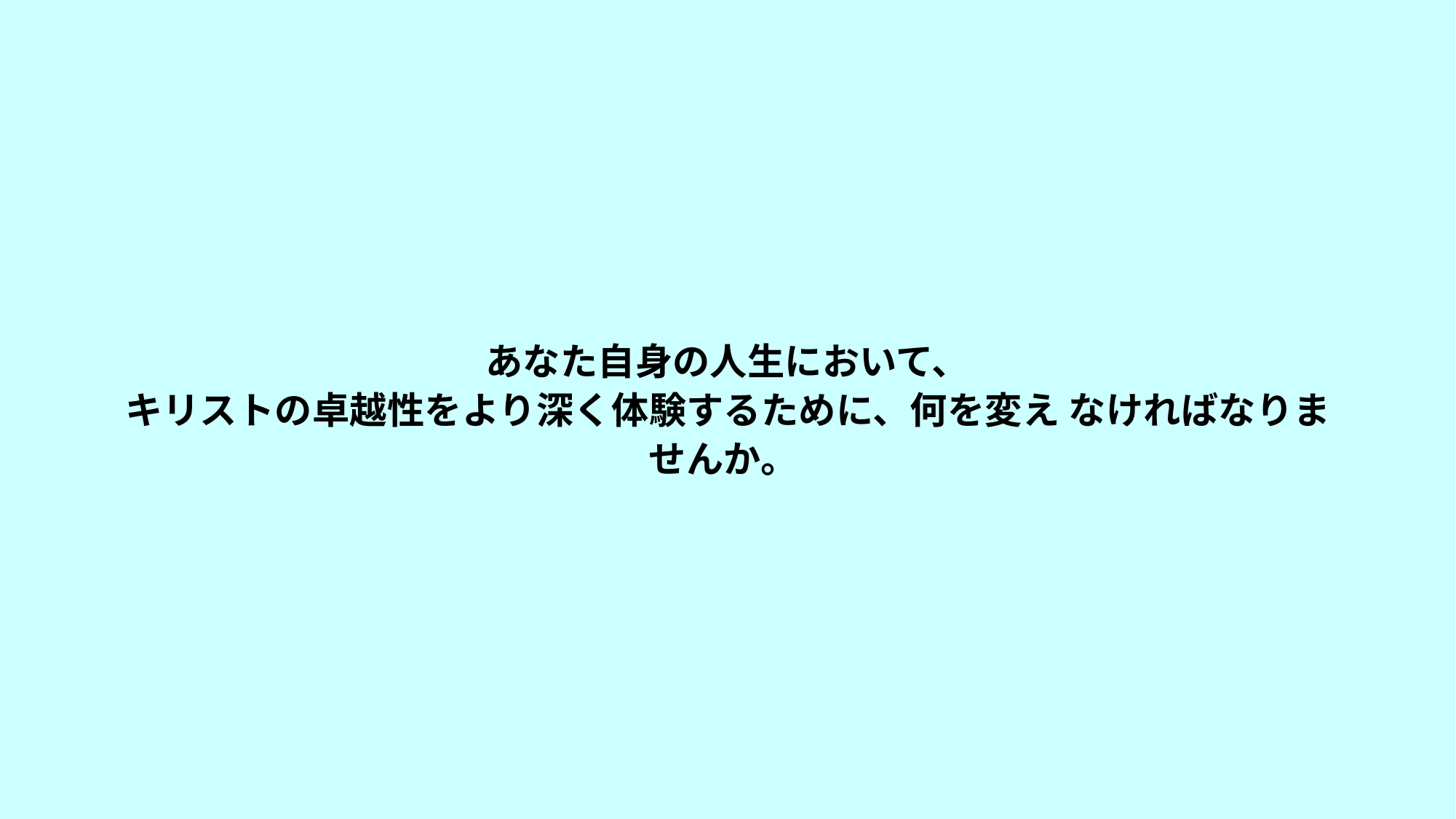

# あなた自身の人生において、 キリストの卓越性をより深く体験するために、何を変え なければなりませんか。